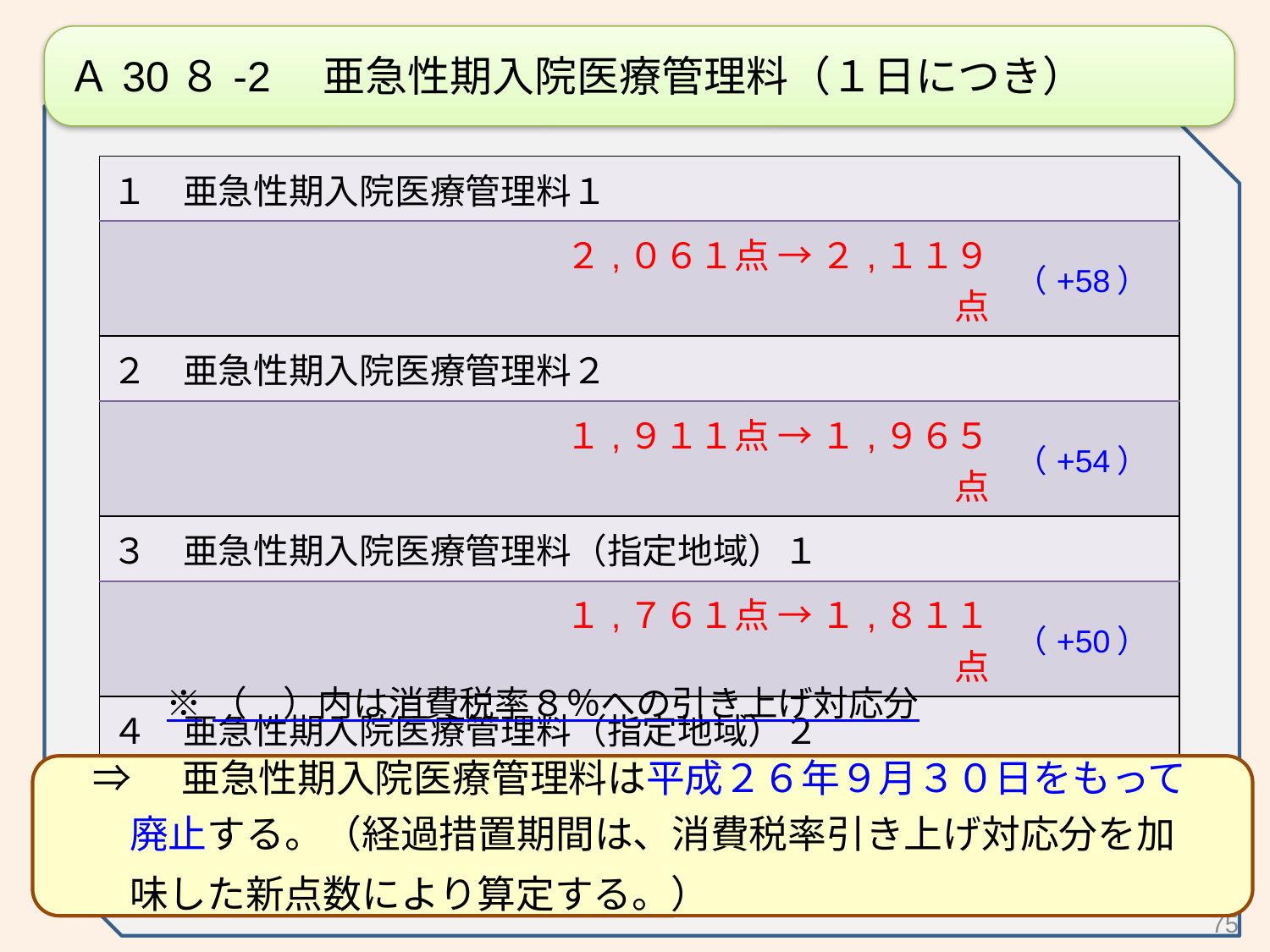

Ａ30８-2　亜急性期入院医療管理料（１日につき）

※（　）内は消費税率８％への引き上げ対応分
⇒　亜急性期入院医療管理料は平成２６年９月３０日をもって廃止する。（経過措置期間は、消費税率引き上げ対応分を加味した新点数により算定する。）

| １　亜急性期入院医療管理料１ |  |
| --- | --- |
| ２,０６１点 → ２,１１９点 | （+58） |
| ２　亜急性期入院医療管理料２ |  |
| １,９１１点 → １,９６５点 | （+54） |
| ３　亜急性期入院医療管理料（指定地域）１ |  |
| １,７６１点 → １,８１１点 | （+50） |
| ４　亜急性期入院医療管理料（指定地域）２ |  |
| １,６６１点 → １,７０８点 | （+47） |

75